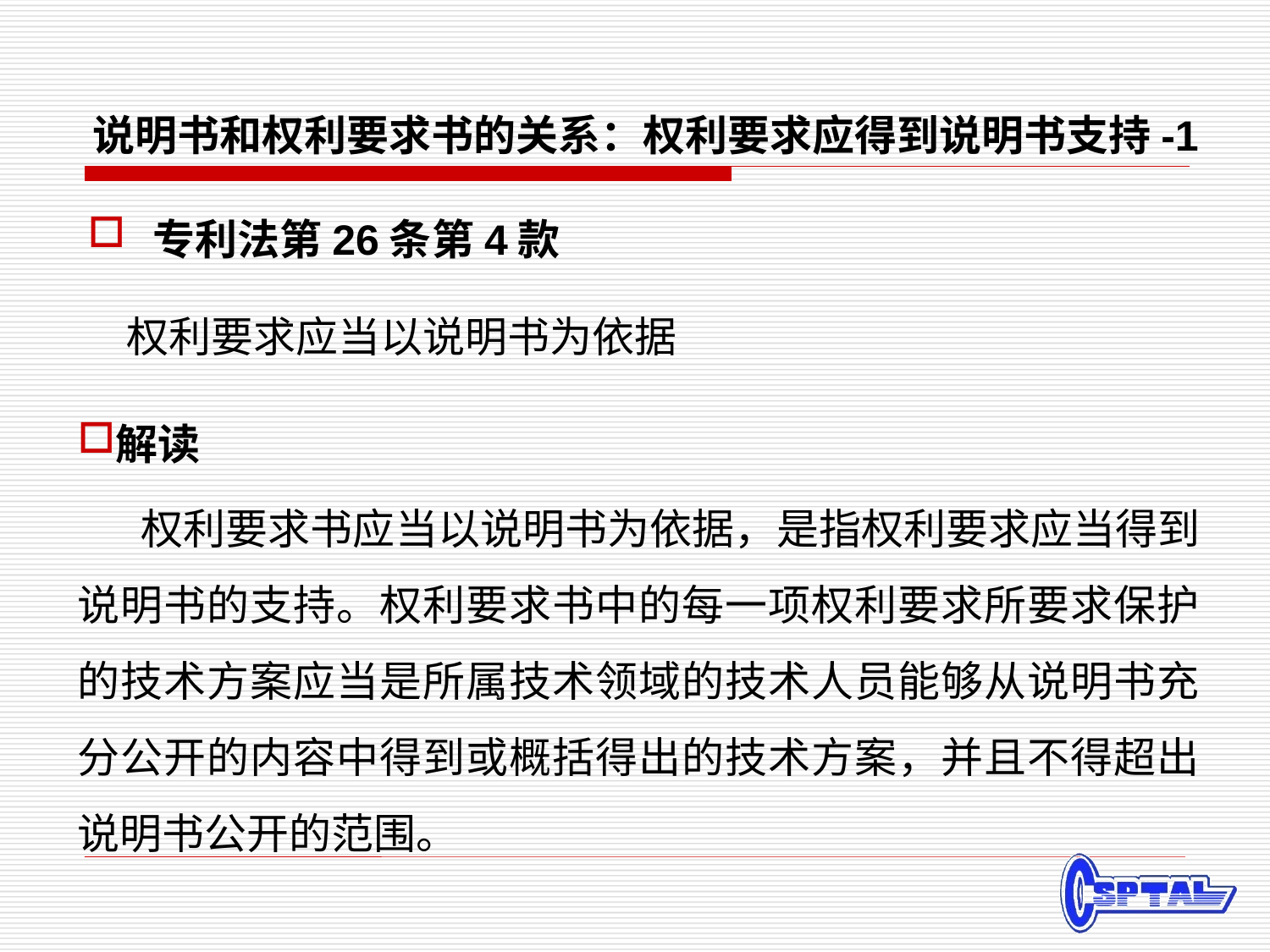

# 说明书和权利要求书的关系：权利要求应得到说明书支持-1
专利法第26条第4款
   权利要求应当以说明书为依据

解读
权利要求书应当以说明书为依据，是指权利要求应当得到说明书的支持。权利要求书中的每一项权利要求所要求保护的技术方案应当是所属技术领域的技术人员能够从说明书充分公开的内容中得到或概括得出的技术方案，并且不得超出说明书公开的范围。